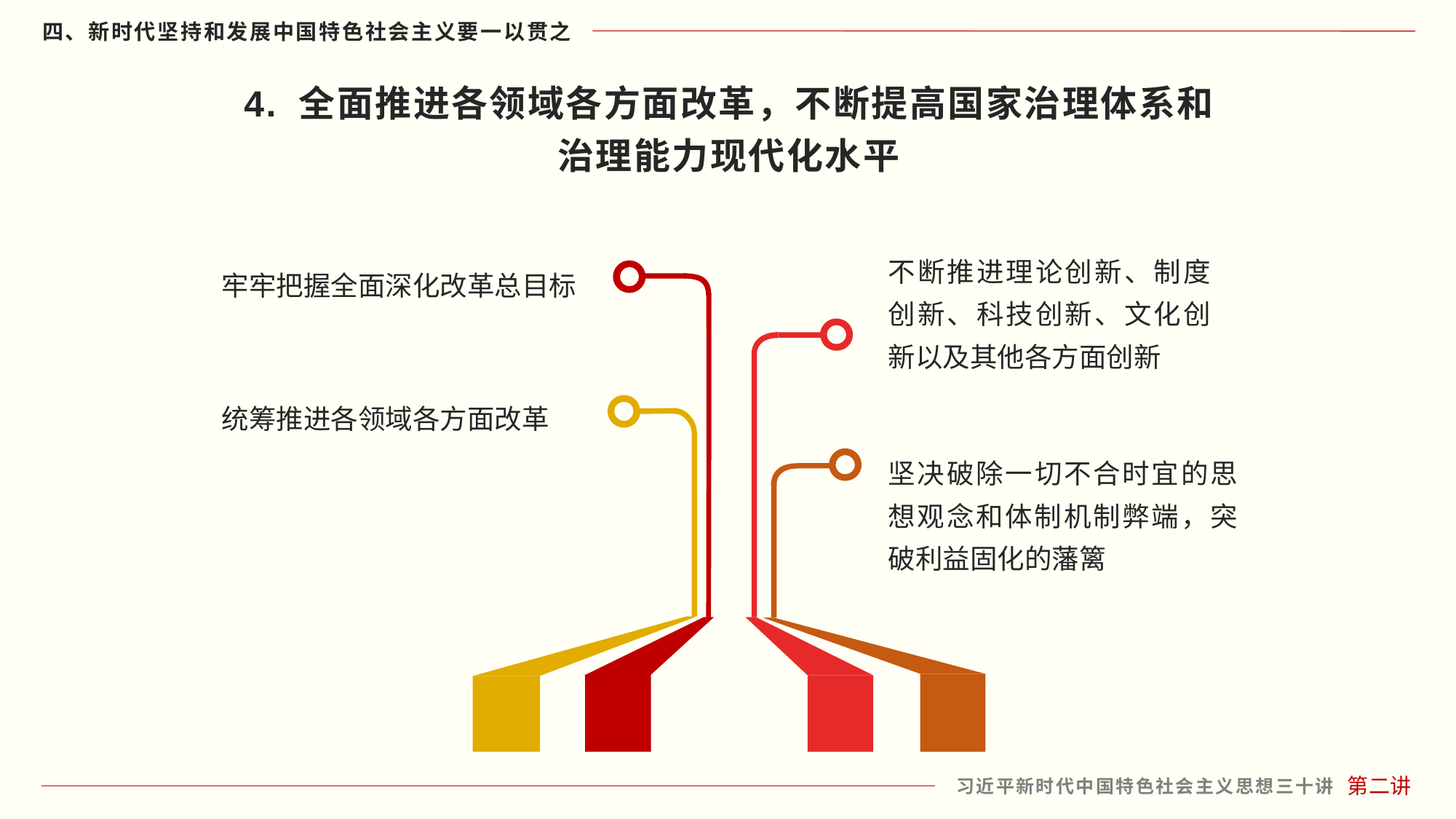

4. 全面推进各领域各方面改革，不断提高国家治理体系和
治理能力现代化水平
不断推进理论创新、制度创新、科技创新、文化创新以及其他各方面创新
牢牢把握全面深化改革总目标

统筹推进各领域各方面改革

坚决破除一切不合时宜的思想观念和体制机制弊端，突破利益固化的藩篱